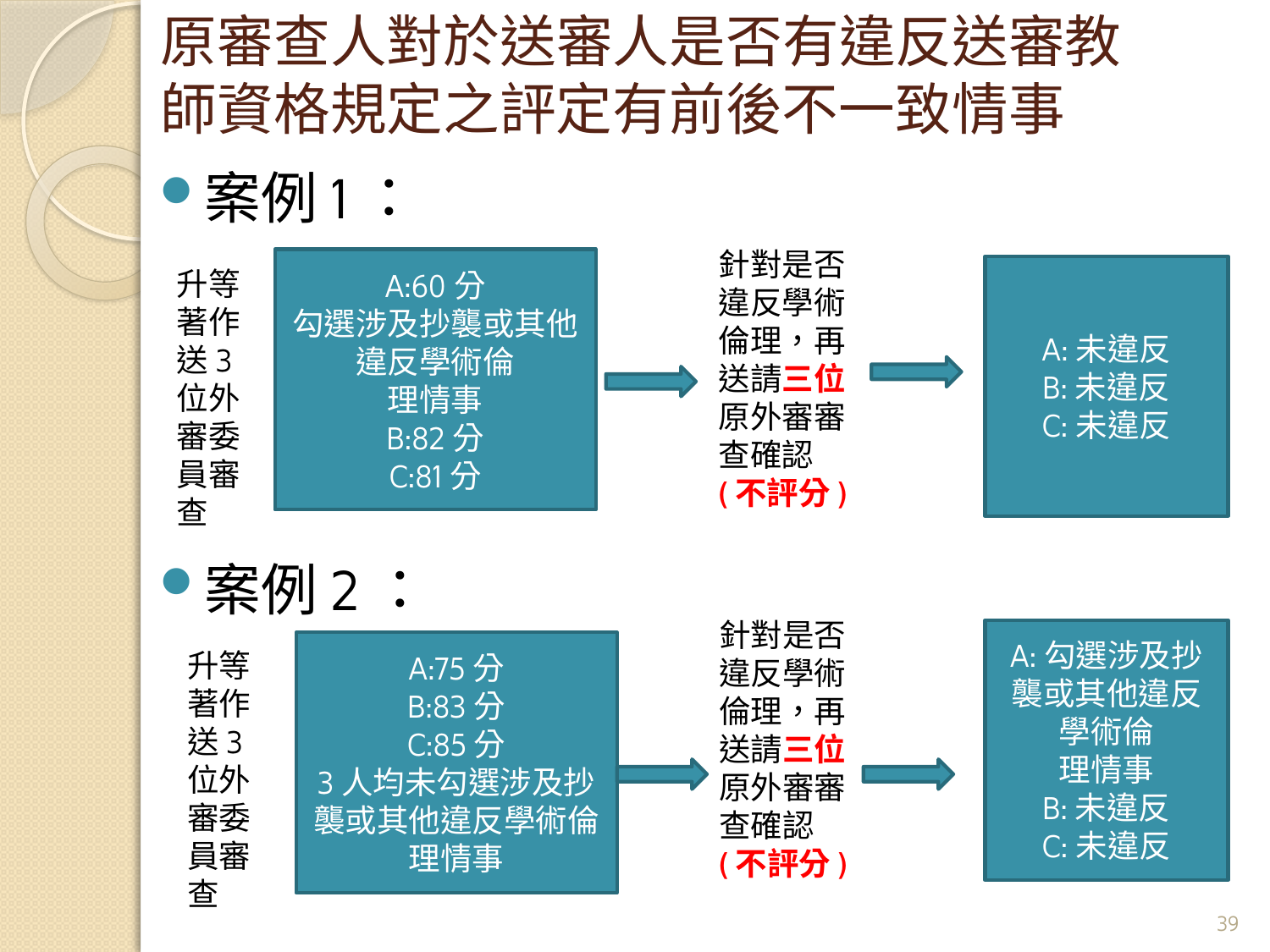

# 原審查人對於送審人是否有違反送審教師資格規定之評定有前後不一致情事
案例1：

案例2：

針對是否違反學術倫理，再送請三位原外審審查確認(不評分)
A:60分
勾選涉及抄襲或其他違反學術倫
理情事
B:82分
C:81分
A:未違反
B:未違反
C:未違反
升等著作送3位外審委員審查

針對是否違反學術倫理，再送請三位原外審審查確認(不評分)
A:勾選涉及抄襲或其他違反學術倫
理情事
B:未違反
C:未違反
A:75分
B:83分
C:85分
3人均未勾選涉及抄襲或其他違反學術倫
理情事
升等著作送3位外審委員審查

39